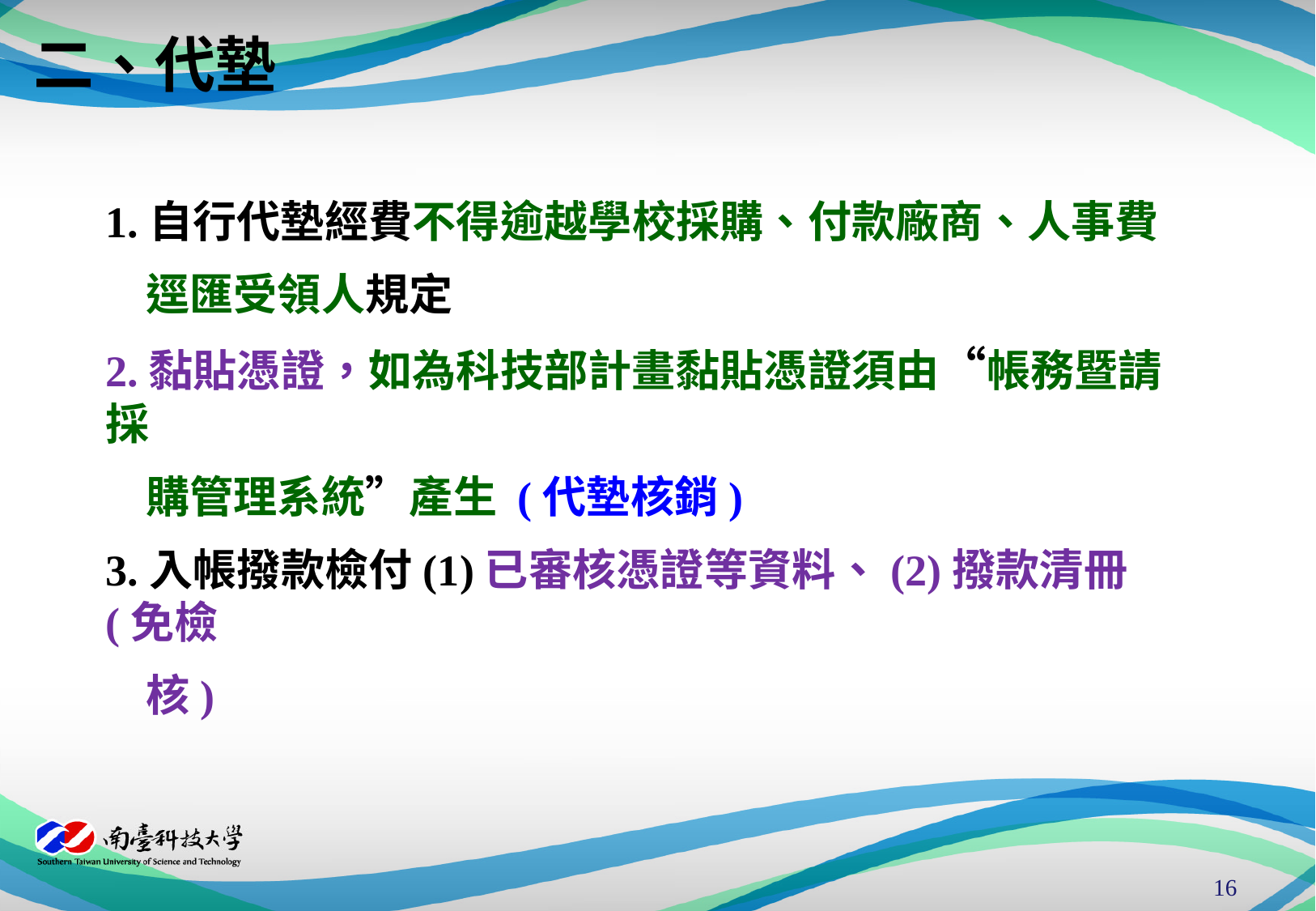

# 二、代墊
1.自行代墊經費不得逾越學校採購、付款廠商、人事費
   逕匯受領人規定
2.黏貼憑證，如為科技部計畫黏貼憑證須由“帳務暨請採
   購管理系統”產生 (代墊核銷)
3.入帳撥款檢付(1)已審核憑證等資料、(2)撥款清冊(免檢
   核)

16